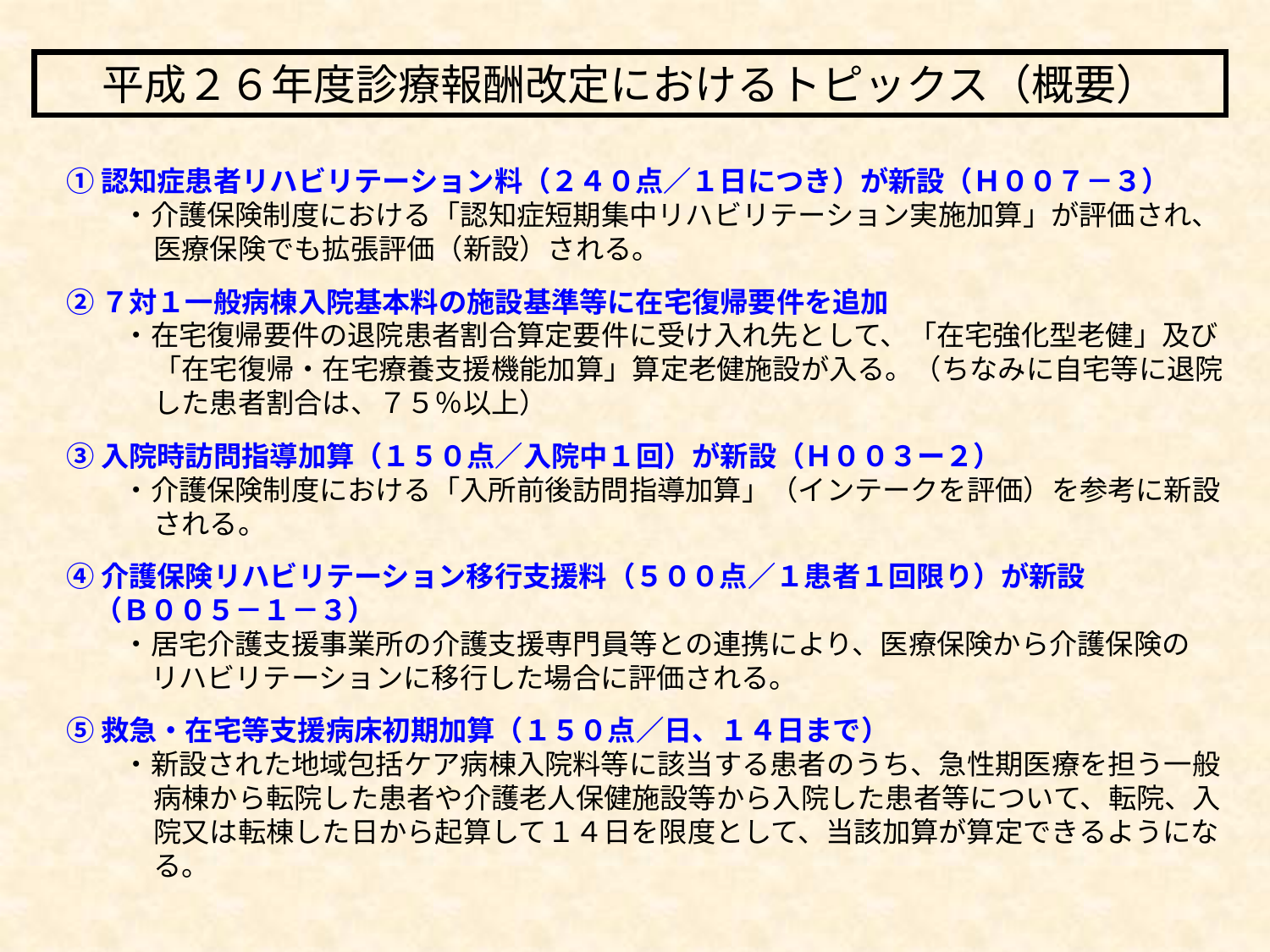

平成２６年度診療報酬改定におけるトピックス（概要）
①認知症患者リハビリテーション料（２４０点／１日につき）が新設（Ｈ００７－３）
　　・介護保険制度における「認知症短期集中リハビリテーション実施加算」が評価され、医療保険でも拡張評価（新設）される。

②７対１一般病棟入院基本料の施設基準等に在宅復帰要件を追加
　　・在宅復帰要件の退院患者割合算定要件に受け入れ先として、「在宅強化型老健」及び「在宅復帰・在宅療養支援機能加算」算定老健施設が入る。（ちなみに自宅等に退院した患者割合は、７５％以上）

③入院時訪問指導加算（１５０点／入院中１回）が新設（Ｈ００３ー２）
　　・介護保険制度における「入所前後訪問指導加算」（インテークを評価）を参考に新設される。

④介護保険リハビリテーション移行支援料（５００点／１患者１回限り）が新設
　（Ｂ００５－１－３）
　　・居宅介護支援事業所の介護支援専門員等との連携により、医療保険から介護保険の
　　　リハビリテーションに移行した場合に評価される。

⑤救急・在宅等支援病床初期加算（１５０点／日、１４日まで）
　　・新設された地域包括ケア病棟入院料等に該当する患者のうち、急性期医療を担う一般病棟から転院した患者や介護老人保健施設等から入院した患者等について、転院、入院又は転棟した日から起算して１４日を限度として、当該加算が算定できるようになる。